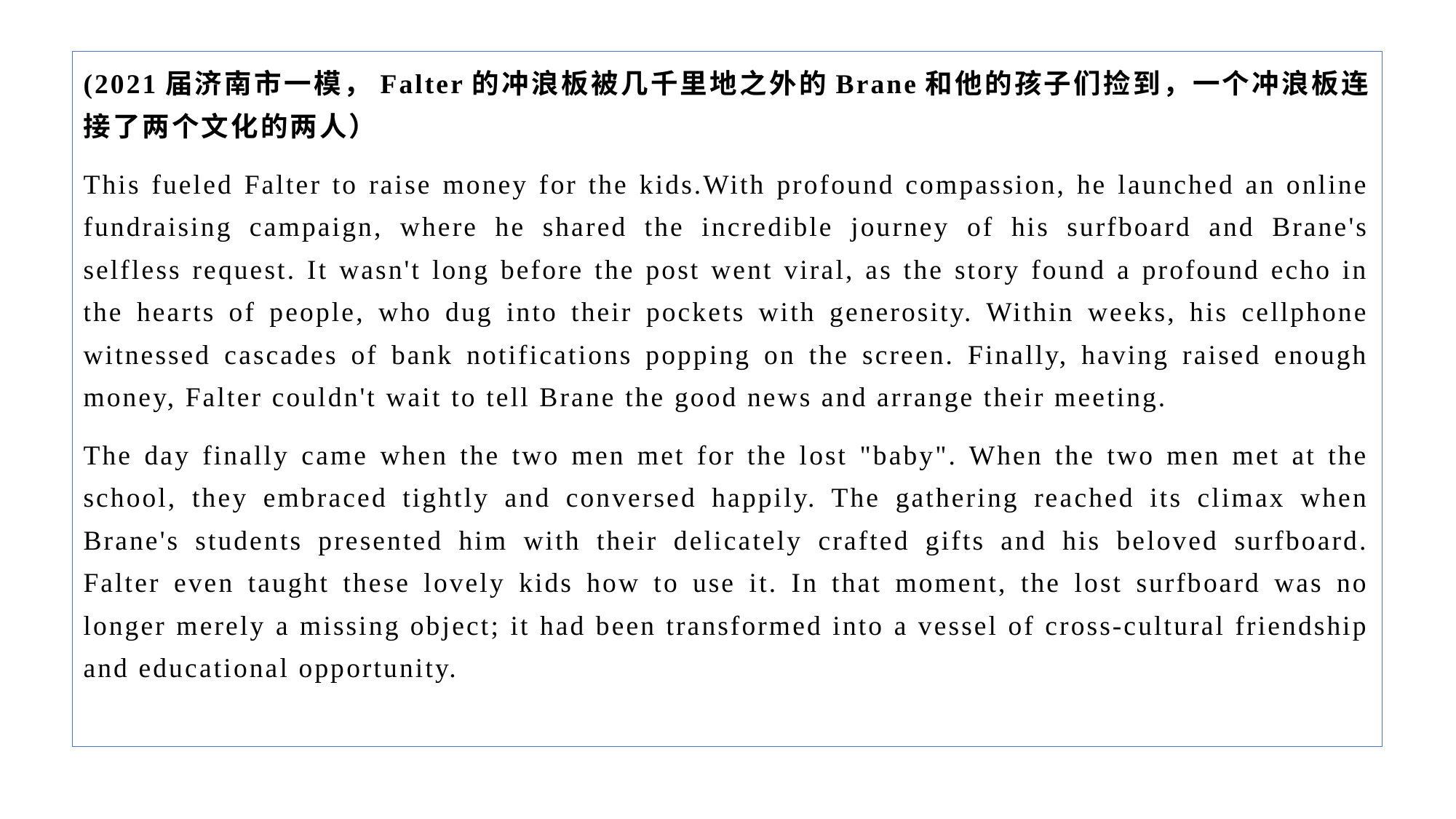

(2021届济南市一模，Falter的冲浪板被几千里地之外的Brane和他的孩子们捡到，一个冲浪板连接了两个文化的两人）
This fueled Falter to raise money for the kids.With profound compassion, he launched an online fundraising campaign, where he shared the incredible journey of his surfboard and Brane's selfless request. It wasn't long before the post went viral, as the story found a profound echo in the hearts of people, who dug into their pockets with generosity. Within weeks, his cellphone witnessed cascades of bank notifications popping on the screen. Finally, having raised enough money, Falter couldn't wait to tell Brane the good news and arrange their meeting.
The day finally came when the two men met for the lost "baby". When the two men met at the school, they embraced tightly and conversed happily. The gathering reached its climax when Brane's students presented him with their delicately crafted gifts and his beloved surfboard. Falter even taught these lovely kids how to use it. In that moment, the lost surfboard was no longer merely a missing object; it had been transformed into a vessel of cross-cultural friendship and educational opportunity.